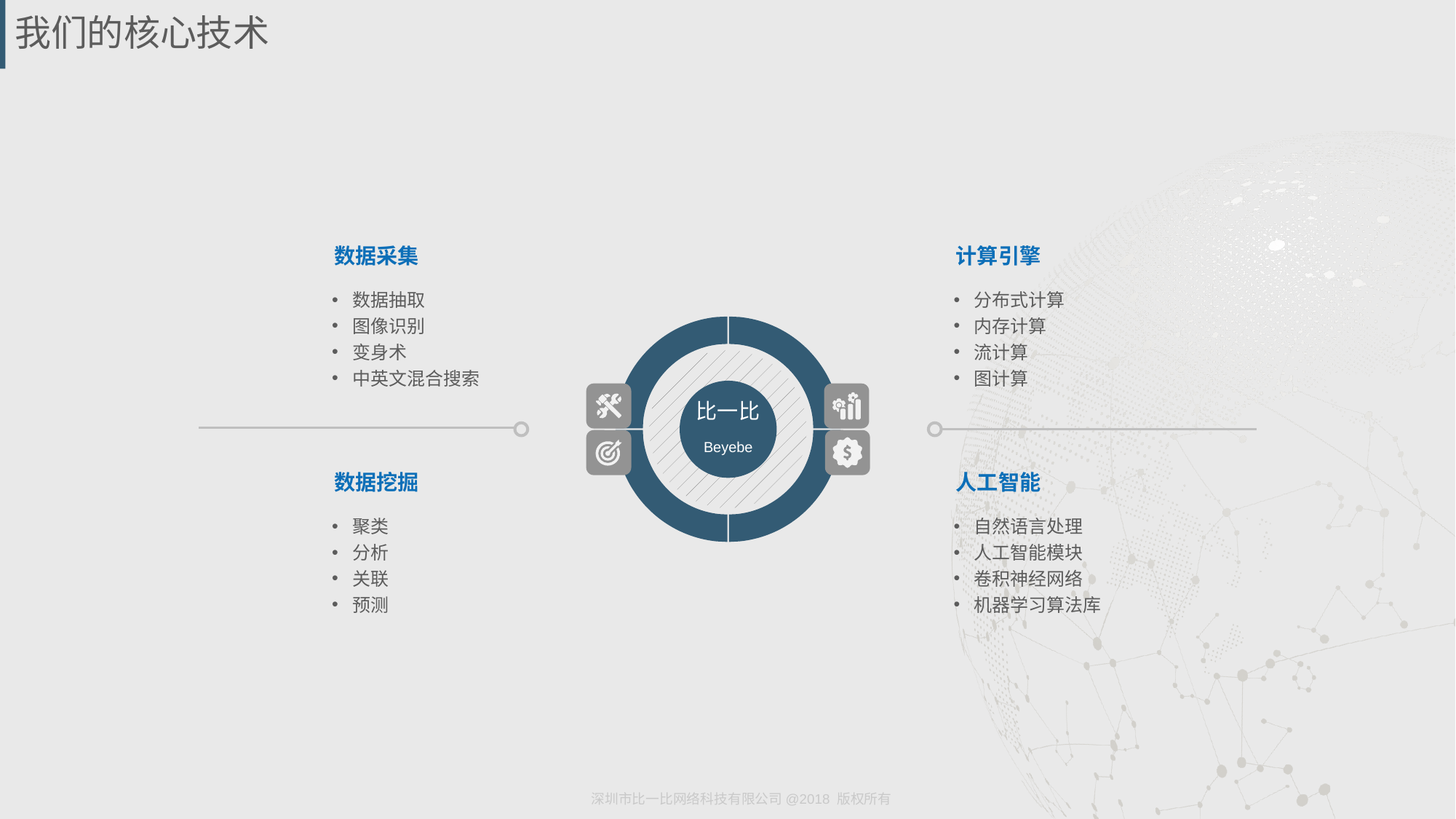

# 我们的核心技术
数据采集
计算引擎
数据抽取
图像识别
变身术
中英文混合搜索
分布式计算
内存计算
流计算
图计算

比一比

Beyebe

数据挖掘
人工智能
聚类
分析
关联
预测
自然语言处理
人工智能模块
卷积神经网络
机器学习算法库